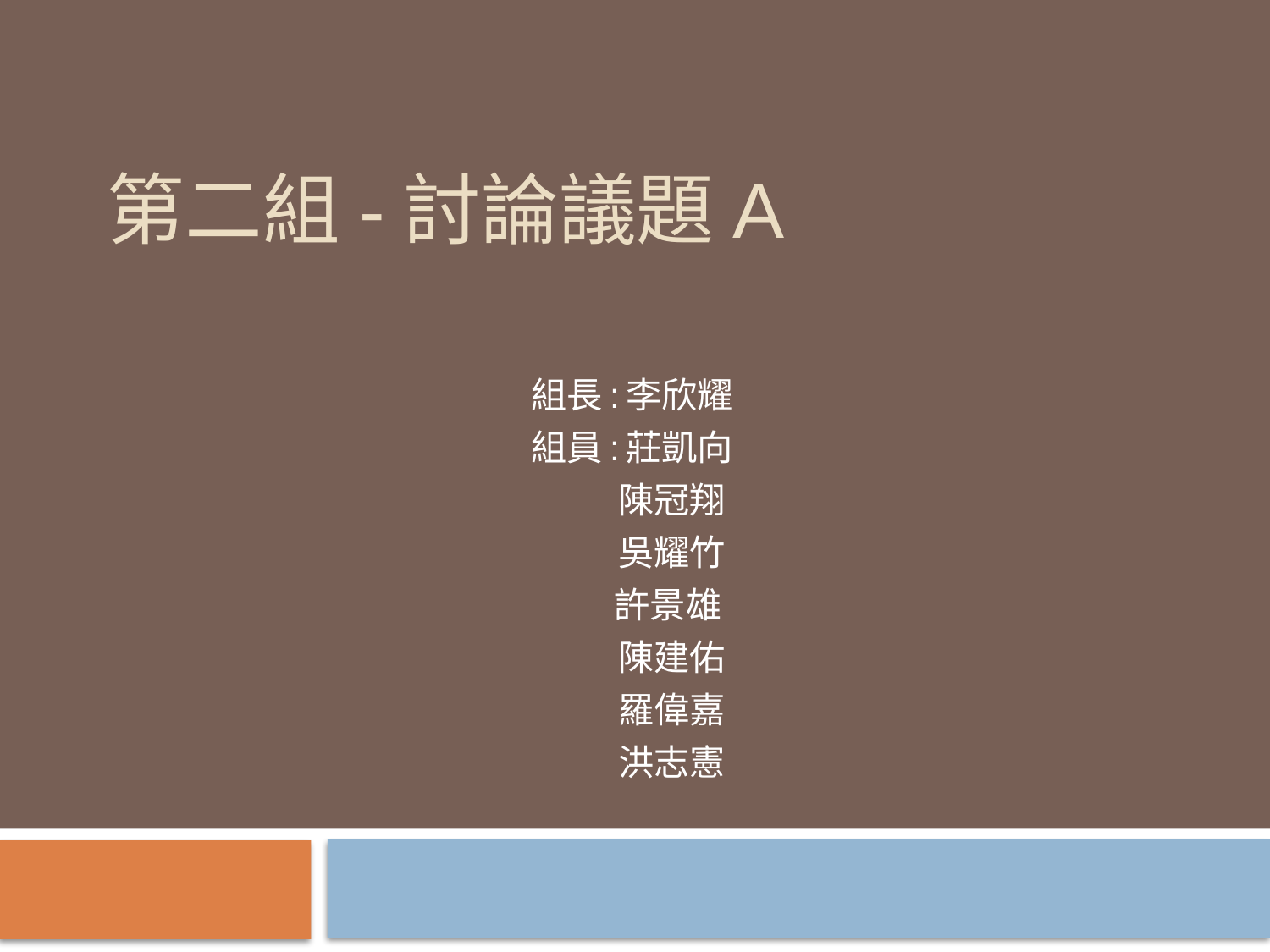

# 第二組-討論議題A
組長:李欣耀
組員:莊凱向
         陳冠翔
         吳耀竹
         許景雄
         陳建佑
         羅偉嘉
         洪志憲